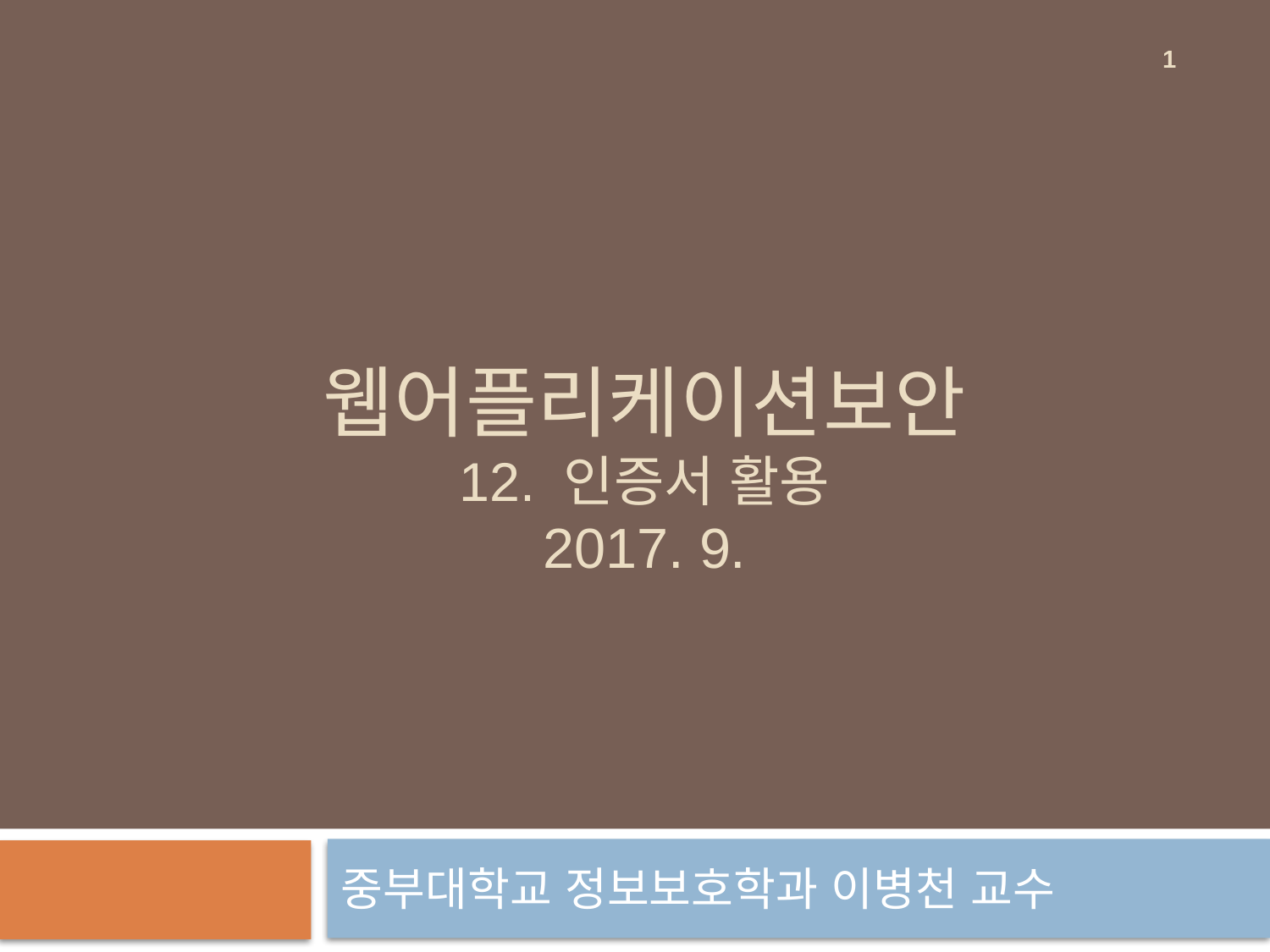

1
# 웹어플리케이션보안 12. 인증서 활용 2017. 9.
중부대학교 정보보호학과 이병천 교수